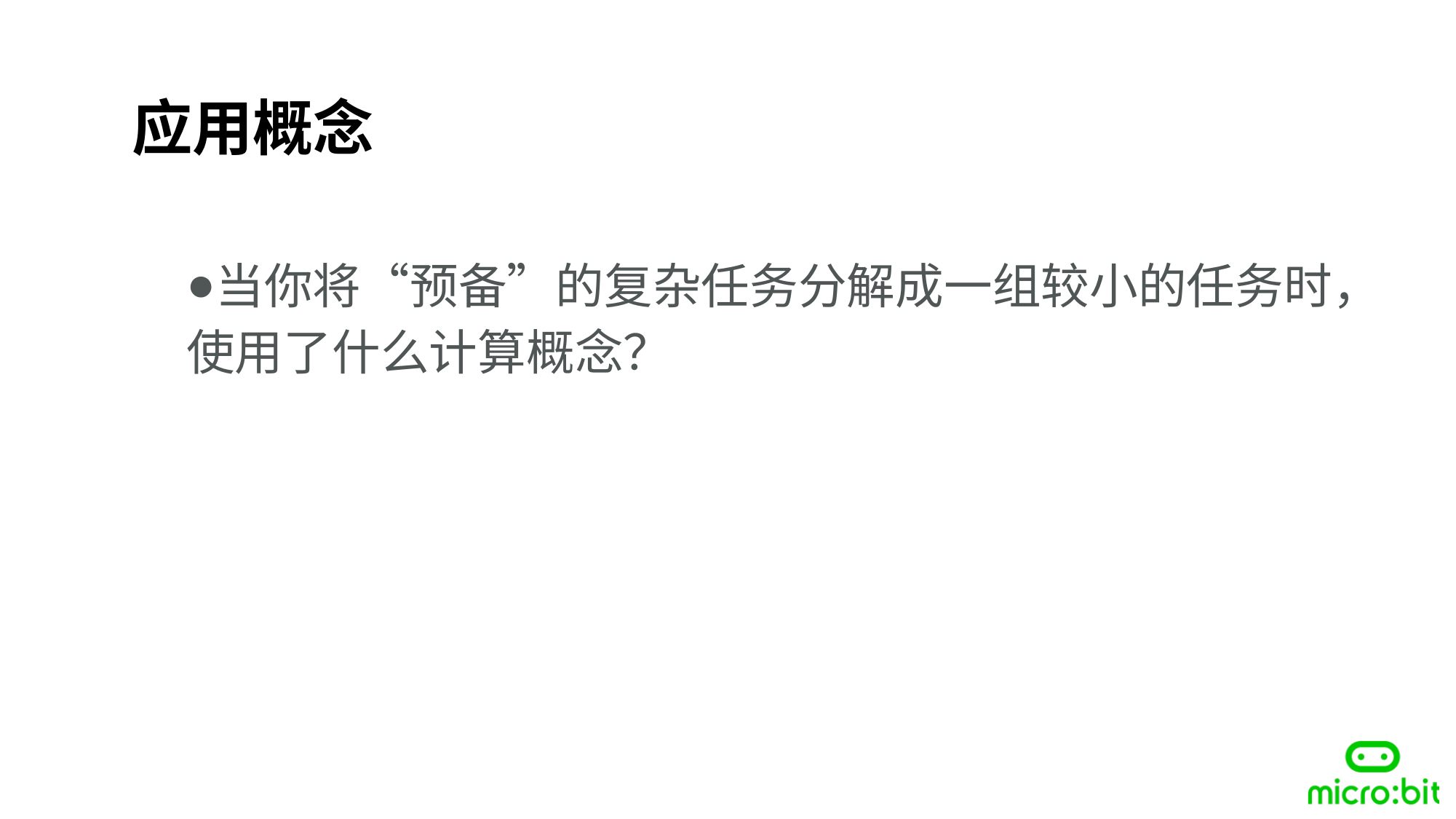

应用概念

当你将“预备”的复杂任务分解成一组较小的任务时，使用了什么计算概念？